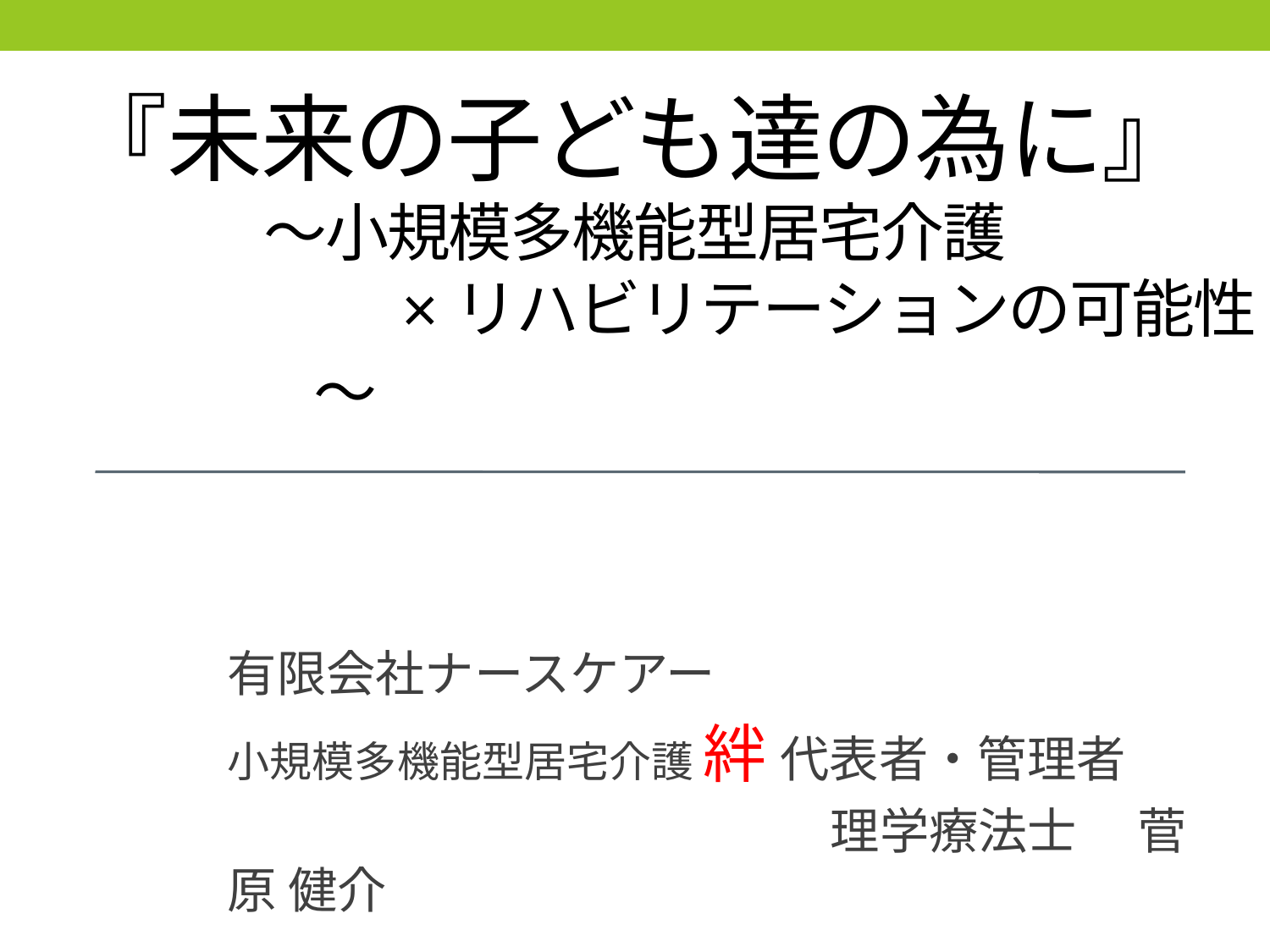

# 『未来の子ども達の為に』 〜小規模多機能型居宅介護 　　　　　　×リハビリテーションの可能性〜
有限会社ナースケアー
小規模多機能型居宅介護 絆 代表者・管理者
　　　　　　　　　　　　 理学療法士　 菅原 健介